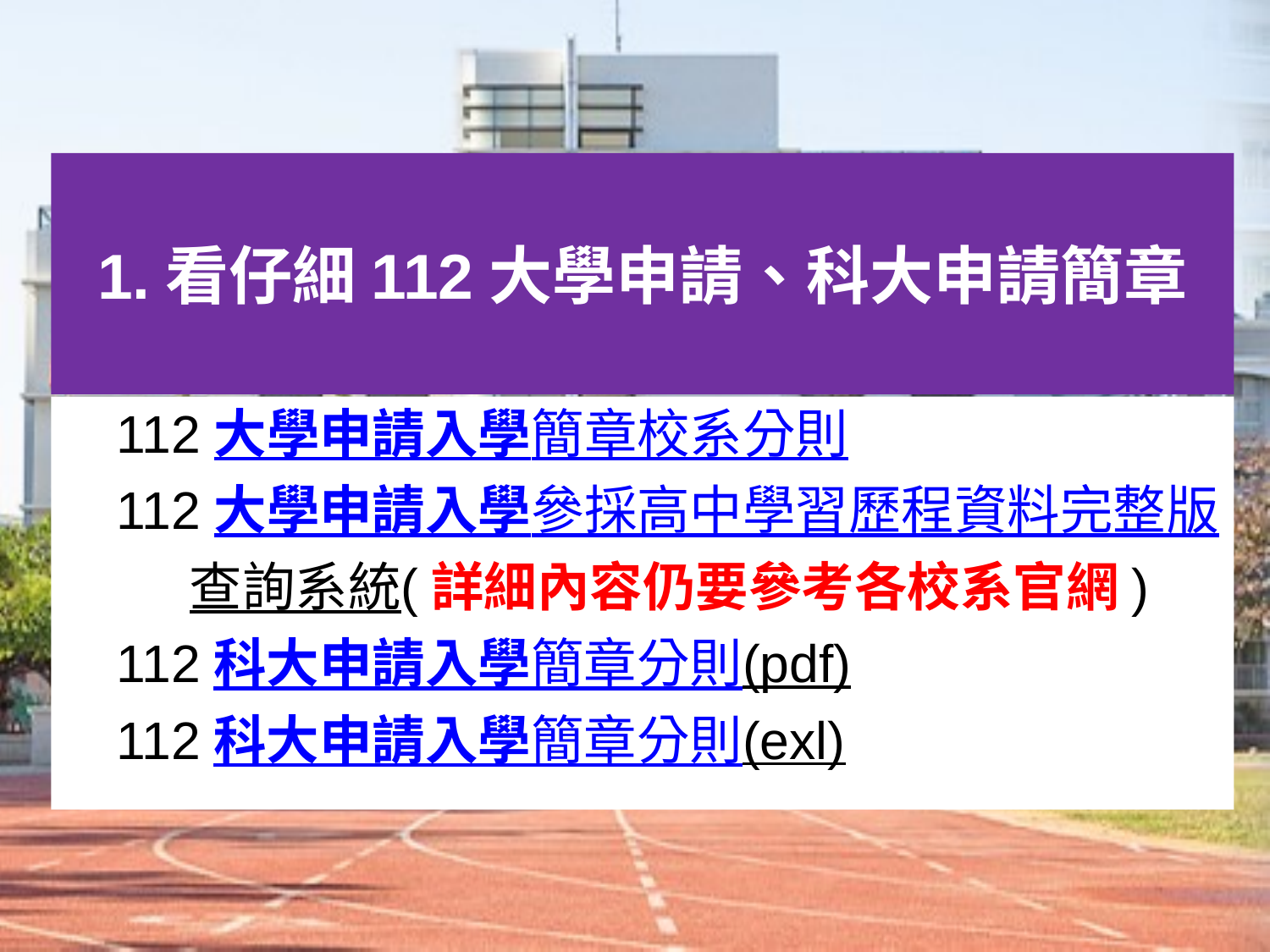

1.看仔細112大學申請、科大申請簡章

    112大學申請入學簡章校系分則
    112大學申請入學參採高中學習歷程資料完整版
          查詢系統(詳細內容仍要參考各校系官網)
    112科大申請入學簡章分則(pdf)
    112科大申請入學簡章分則(exl)